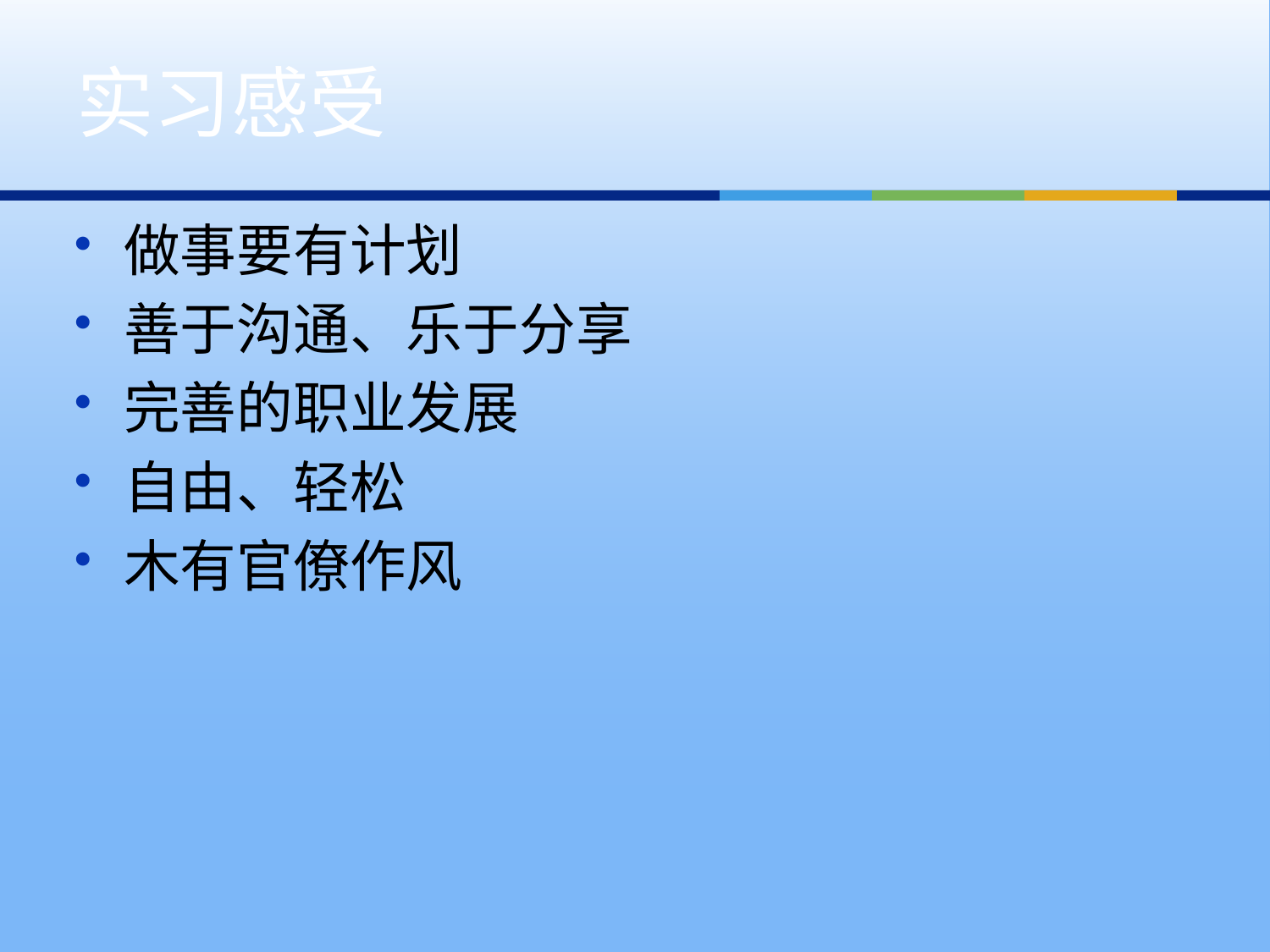

# 实习感受
做事要有计划
善于沟通、乐于分享
完善的职业发展
自由、轻松
木有官僚作风